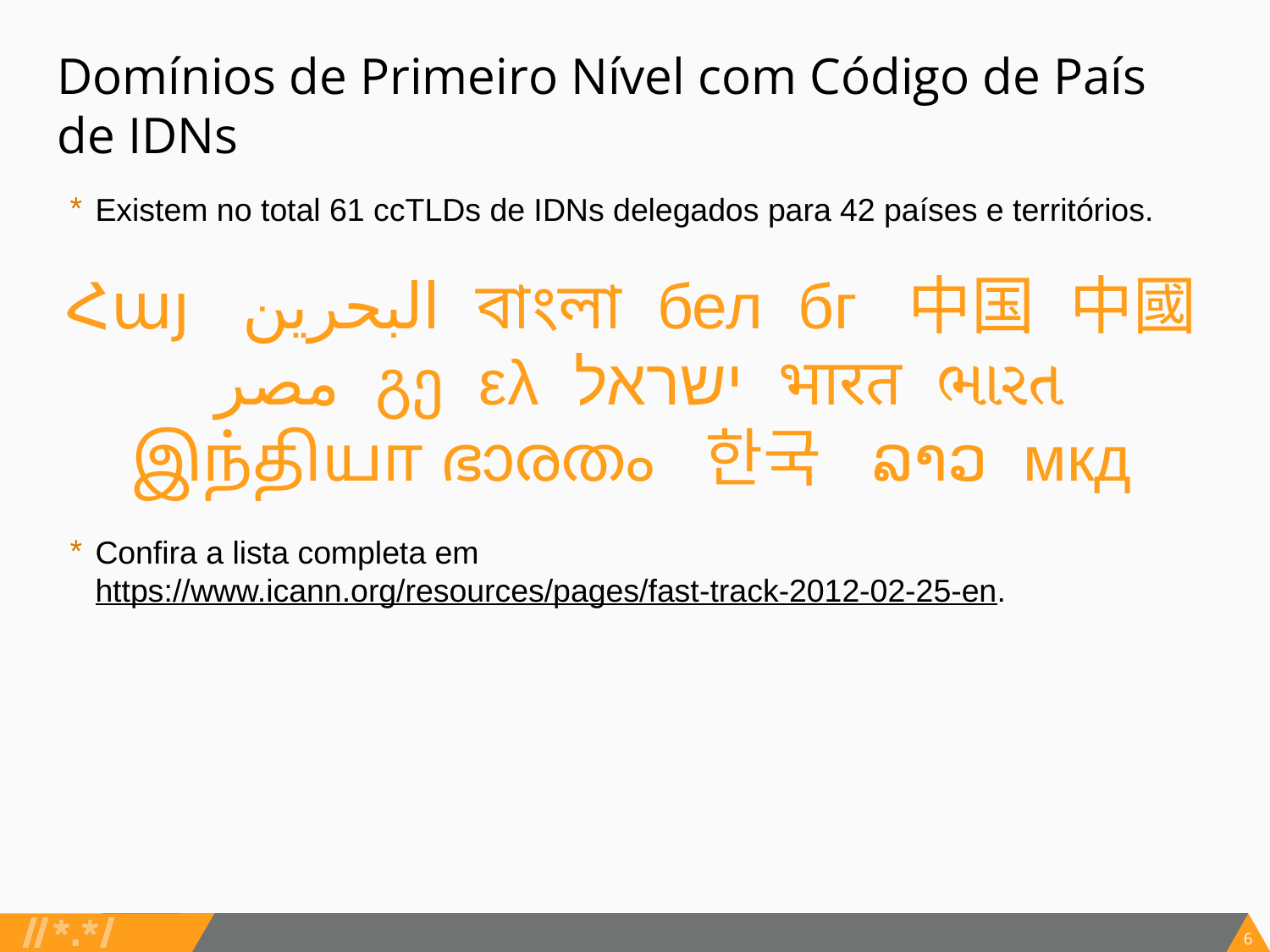

# Domínios de Primeiro Nível com Código de País de IDNs
Existem no total 61 ccTLDs de IDNs delegados para 42 países e territórios.

Հայ   البحرين  বাংলা  бел  бг  中国  中國  مصر  გე  ελ  ישראל  भारत  ભારત  இந்தியா ഭാരതം  한국  ລາວ  мкд

Confira a lista completa em https://www.icann.org/resources/pages/fast-track-2012-02-25-en.